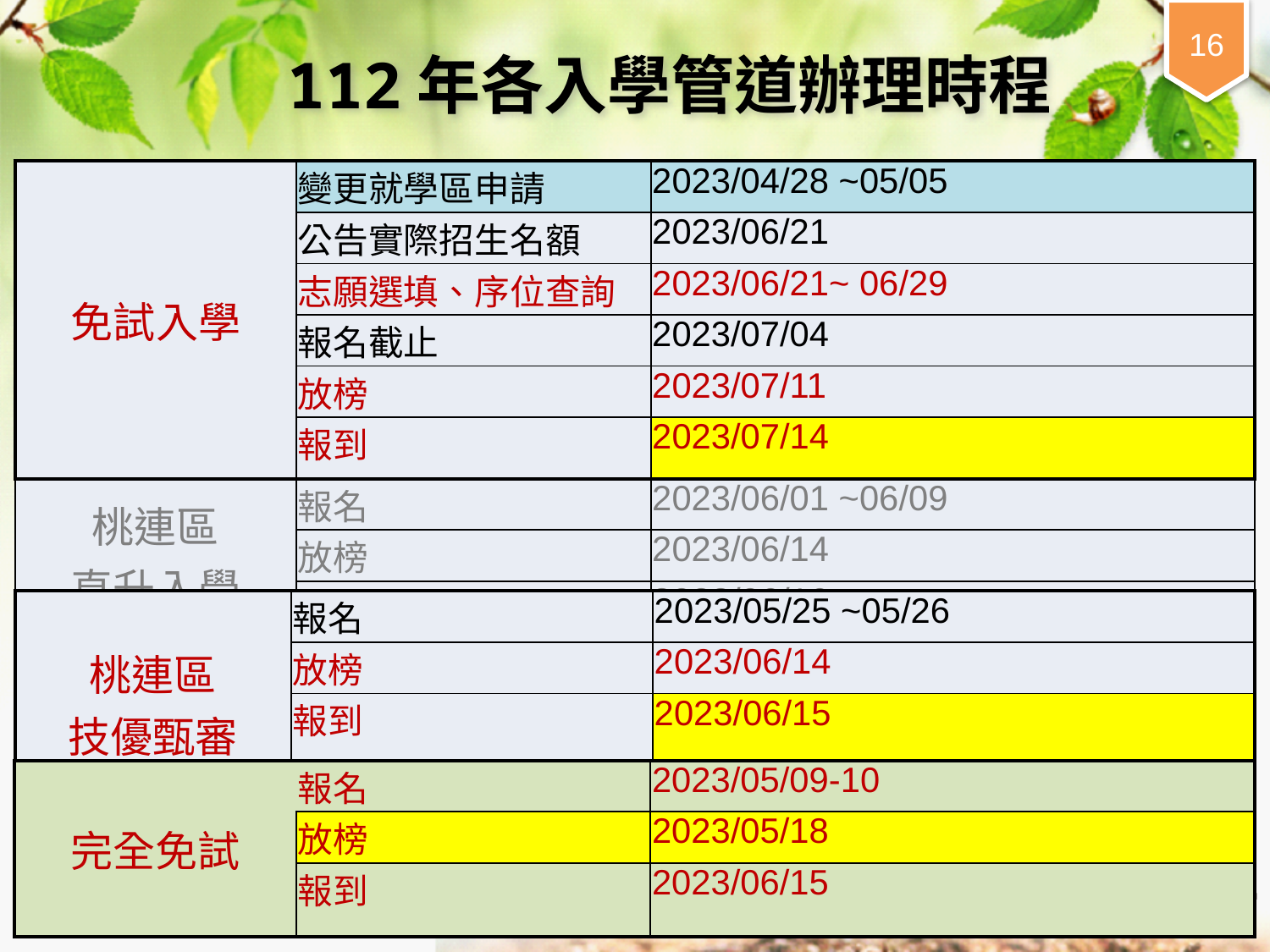

112年各入學管道辦理時程
| 免試入學 | 變更就學區申請 | 2023/04/28 ~05/05 |
| --- | --- | --- |
|  | 公告實際招生名額 | 2023/06/21 |
|  | 志願選填、序位查詢 | 2023/06/21~ 06/29 |
|  | 報名截止 | 2023/07/04 |
|  | 放榜 | 2023/07/11 |
|  | 報到 | 2023/07/14 |
| 桃連區 直升入學 | 報名 | 2023/06/01 ~06/09 |
|  | 放榜 | 2023/06/14 |
|  | 報到 | 2023/06/16 |
| 桃連區 技優甄審 實用技能學程 | 報名 | 2023/05/25 ~05/26 |
| --- | --- | --- |
|  | 放榜 | 2023/06/14 |
|  | 報到 | 2023/06/15 |
| 完全免試 | 報名 | 2023/05/09-10 |
| --- | --- | --- |
|  | 放榜 | 2023/05/18 |
|  | 報到 | 2023/06/15 |